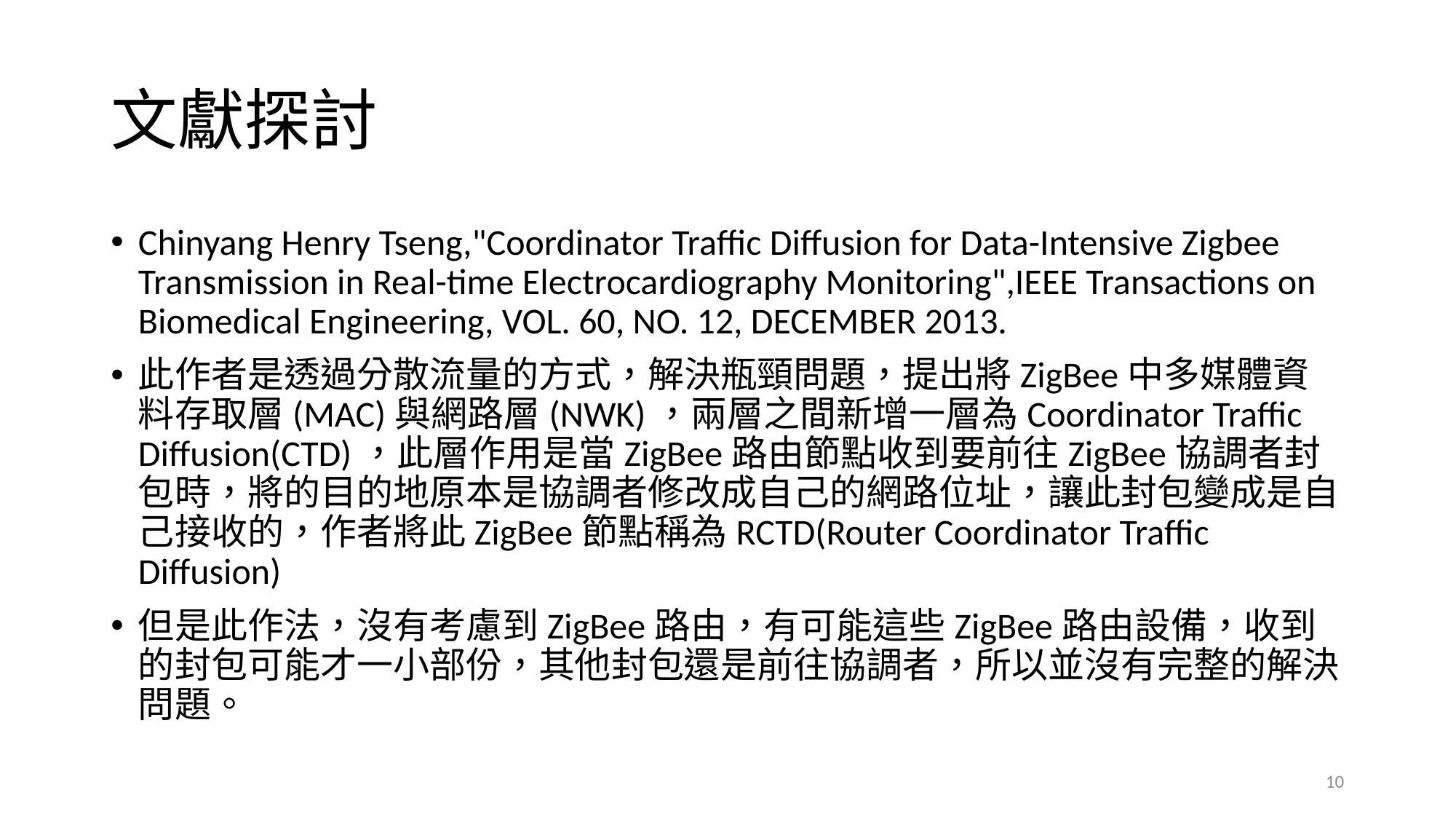

# 文獻探討
Chinyang Henry Tseng,"Coordinator Traffic Diffusion for Data-Intensive Zigbee Transmission in Real-time Electrocardiography Monitoring",IEEE Transactions on Biomedical Engineering, VOL. 60, NO. 12, DECEMBER 2013.
此作者是透過分散流量的方式，解決瓶頸問題，提出將ZigBee中多媒體資料存取層(MAC)與網路層(NWK)，兩層之間新增一層為Coordinator Traffic Diffusion(CTD)，此層作用是當ZigBee路由節點收到要前往ZigBee協調者封包時，將的目的地原本是協調者修改成自己的網路位址，讓此封包變成是自己接收的，作者將此ZigBee節點稱為RCTD(Router Coordinator Traffic Diffusion)
但是此作法，沒有考慮到ZigBee路由，有可能這些ZigBee路由設備，收到的封包可能才一小部份，其他封包還是前往協調者，所以並沒有完整的解決問題。

10